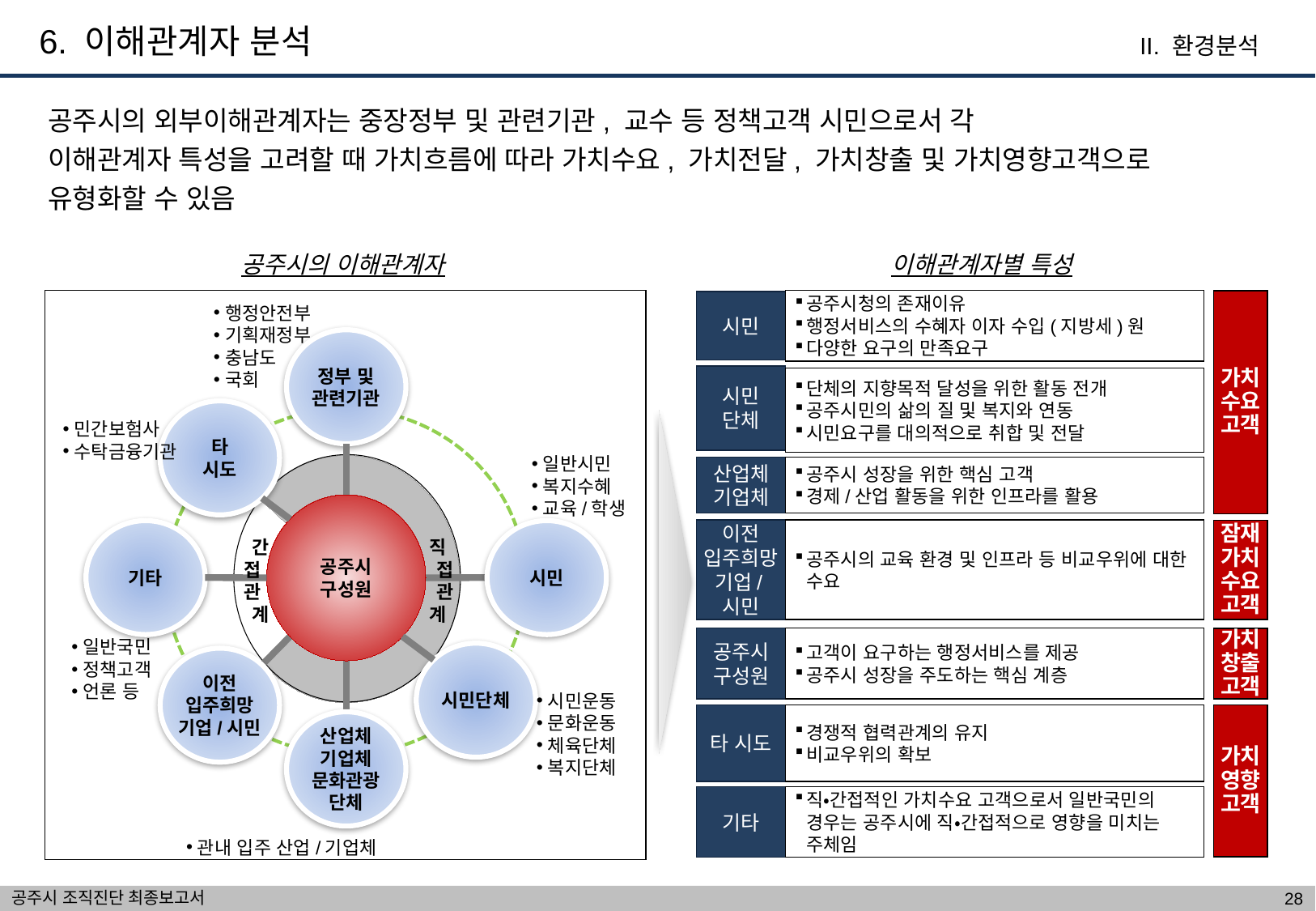

6. 이해관계자 분석
II. 환경분석
공주시의 외부이해관계자는 중장정부 및 관련기관, 교수 등 정책고객 시민으로서 각
이해관계자 특성을 고려할 때 가치흐름에 따라 가치수요, 가치전달, 가치창출 및 가치영향고객으로
유형화할 수 있음
공주시의 이해관계자
이해관계자별 특성
공주시청의 존재이유
행정서비스의 수혜자 이자 수입(지방세)원
다양한 요구의 만족요구

가치
수요
고객
시민
행정안전부
기획재정부
충남도
국회
정부 및
관련기관
시민
단체
단체의 지향목적 달성을 위한 활동 전개
공주시민의 삶의 질 및 복지와 연동
시민요구를 대의적으로 취합 및 전달
타
시도
민간보험사
수탁금융기관

일반시민
복지수혜
교육/학생

산업체
기업체
공주시 성장을 위한 핵심 고객
경제/산업 활동을 위한 인프라를 활용
공주시
구성원
이전
입주희망
기업/시민
공주시의 교육 환경 및 인프라 등 비교우위에 대한 수요
잠재
가치수요고객
기타
시민
  간
접
관
  계
직
  접
  관
계

일반국민
정책고객
언론 등
공주시
구성원
고객이 요구하는 행정서비스를 제공
공주시 성장을 주도하는 핵심 계층
가치
창출
고객
시민단체
이전
입주희망
기업/시민
시민운동
문화운동
체육단체
복지단체
타 시도
경쟁적 협력관계의 유지
비교우위의 확보
가치
영향
고객
산업체
기업체
문화관광
단체
기타
직•간접적인 가치수요 고객으로서 일반국민의 경우는 공주시에 직•간접적으로 영향을 미치는 주체임
관내 입주 산업/기업체